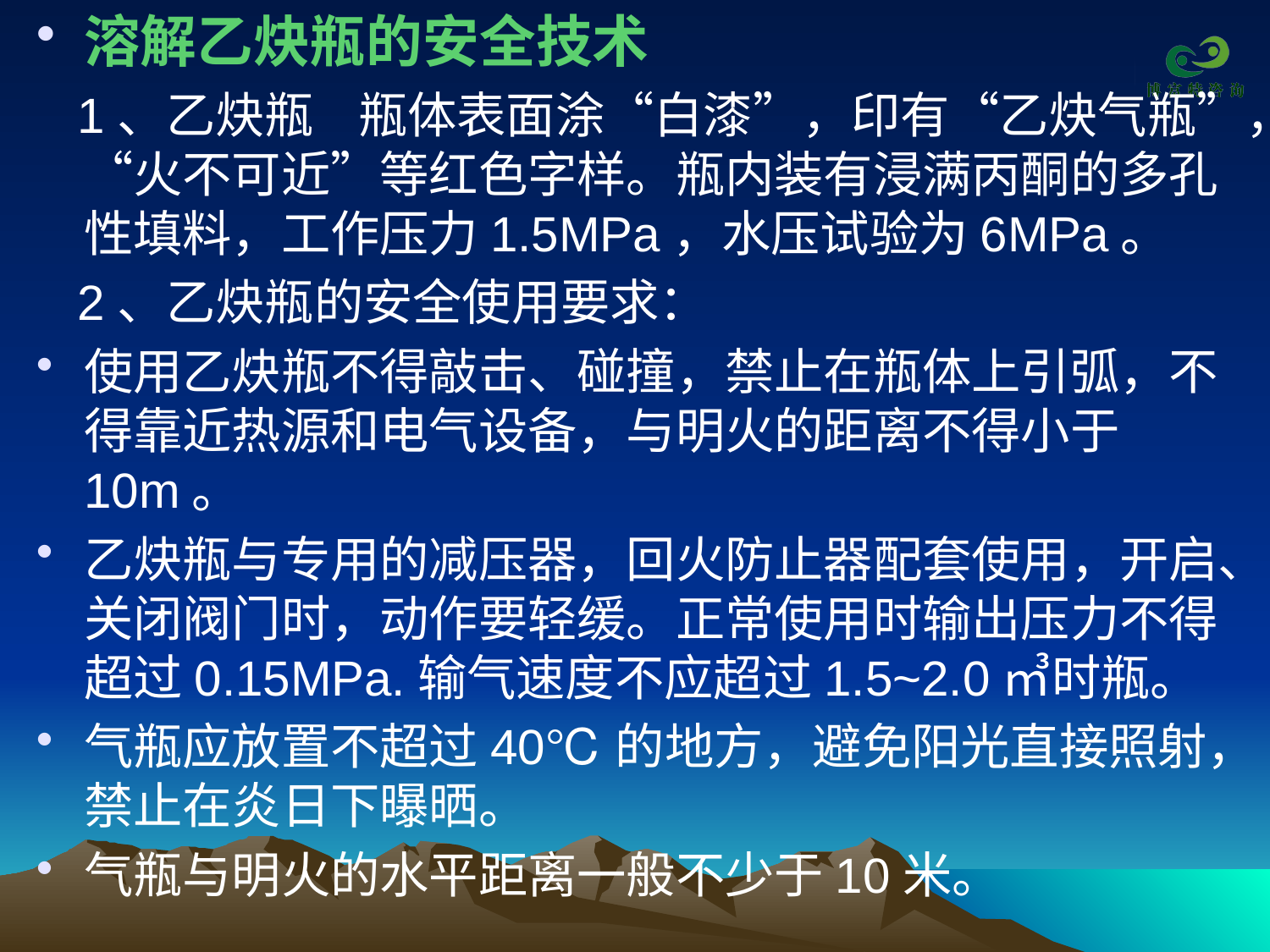

溶解乙炔瓶的安全技术
   1、乙炔瓶    瓶体表面涂“白漆”，印有“乙炔气瓶”，“火不可近”等红色字样。瓶内装有浸满丙酮的多孔性填料，工作压力1.5MPa，水压试验为6MPa。
   2、乙炔瓶的安全使用要求：
使用乙炔瓶不得敲击、碰撞，禁止在瓶体上引弧，不得靠近热源和电气设备，与明火的距离不得小于10m。
乙炔瓶与专用的减压器，回火防止器配套使用，开启、关闭阀门时，动作要轻缓。正常使用时输出压力不得超过0.15MPa.输气速度不应超过1.5~2.0㎥时瓶。
气瓶应放置不超过40℃的地方，避免阳光直接照射，禁止在炎日下曝晒。
气瓶与明火的水平距离一般不少于10米。